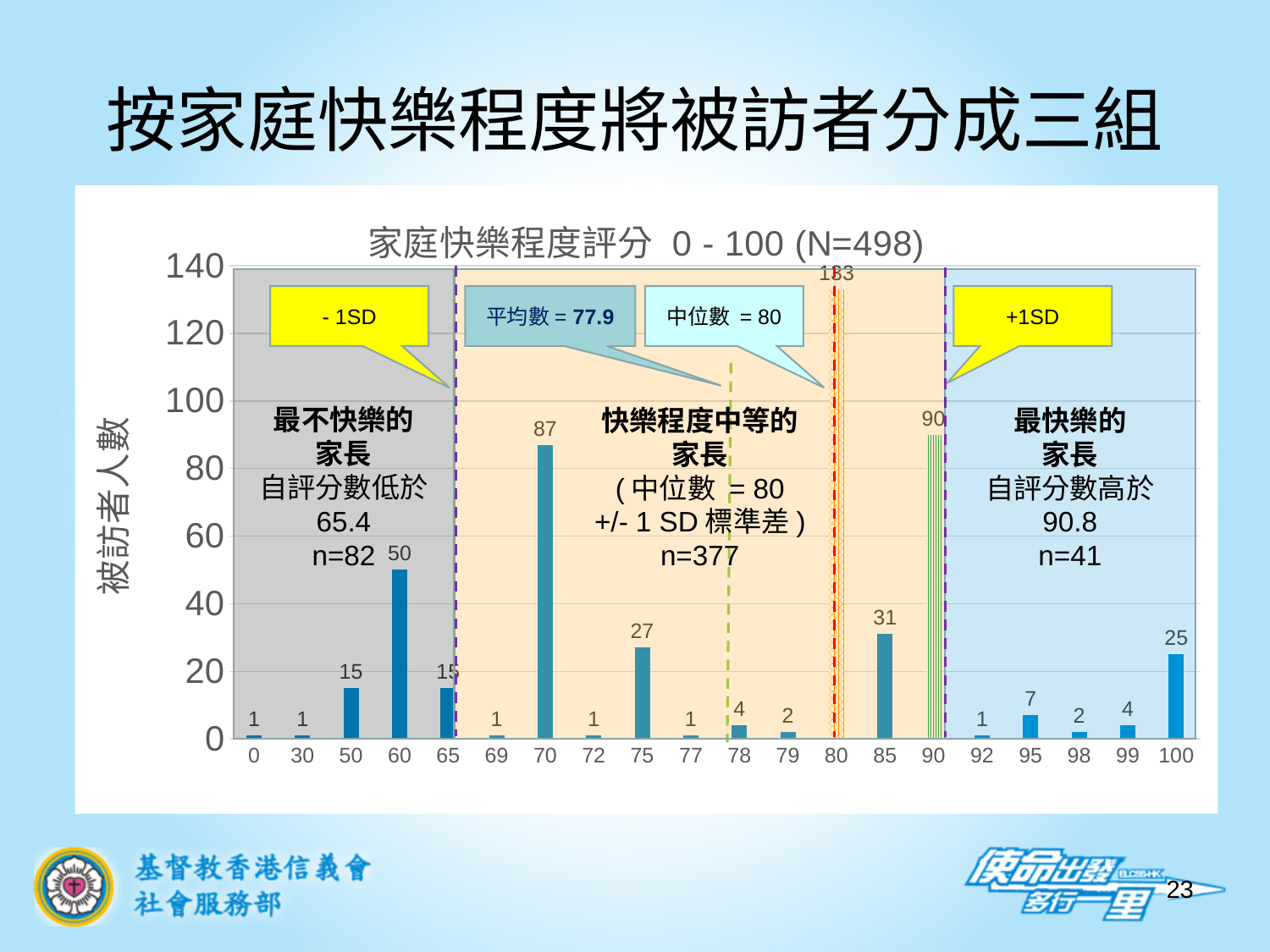

# 按家庭快樂程度將被訪者分成三組

### Chart: 家庭快樂程度評分 0 - 100 (N=498)

| Category | Frequency |
|---|---|
| 0 | 1.0 |
| 30 | 1.0 |
| 50 | 15.0 |
| 60 | 50.0 |
| 65 | 15.0 |
| 69 | 1.0 |
| 70 | 87.0 |
| 72 | 1.0 |
| 75 | 27.0 |
| 77 | 1.0 |
| 78 | 4.0 |
| 79 | 2.0 |
| 80 | 133.0 |
| 85 | 31.0 |
| 90 | 90.0 |
| 92 | 1.0 |
| 95 | 7.0 |
| 98 | 2.0 |
| 99 | 4.0 |
| 100 | 25.0 |
最不快樂的
家長
自評分數低於 65.4
n=82

快樂程度中等的
家長
(中位數 = 80
+/- 1 SD標準差)
n=377

最快樂的
家長
自評分數高於 90.8
n=41

- 1SD
平均數= 77.9
中位數 = 80
+1SD
23